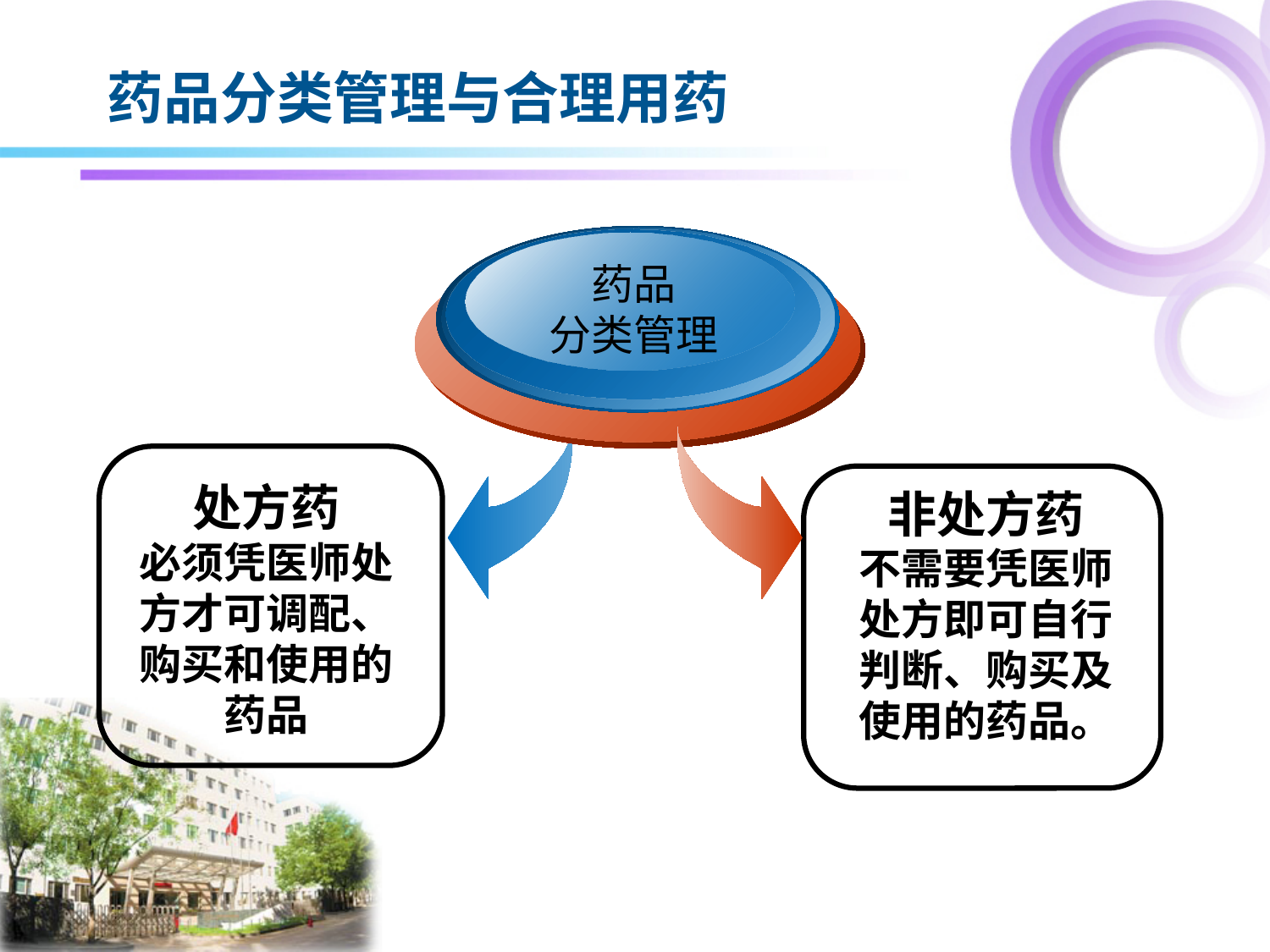

药品分类管理与合理用药

药品
分类管理

处方药
必须凭医师处方才可调配、购买和使用的药品

非处方药
不需要凭医师处方即可自行判断、购买及使用的药品。